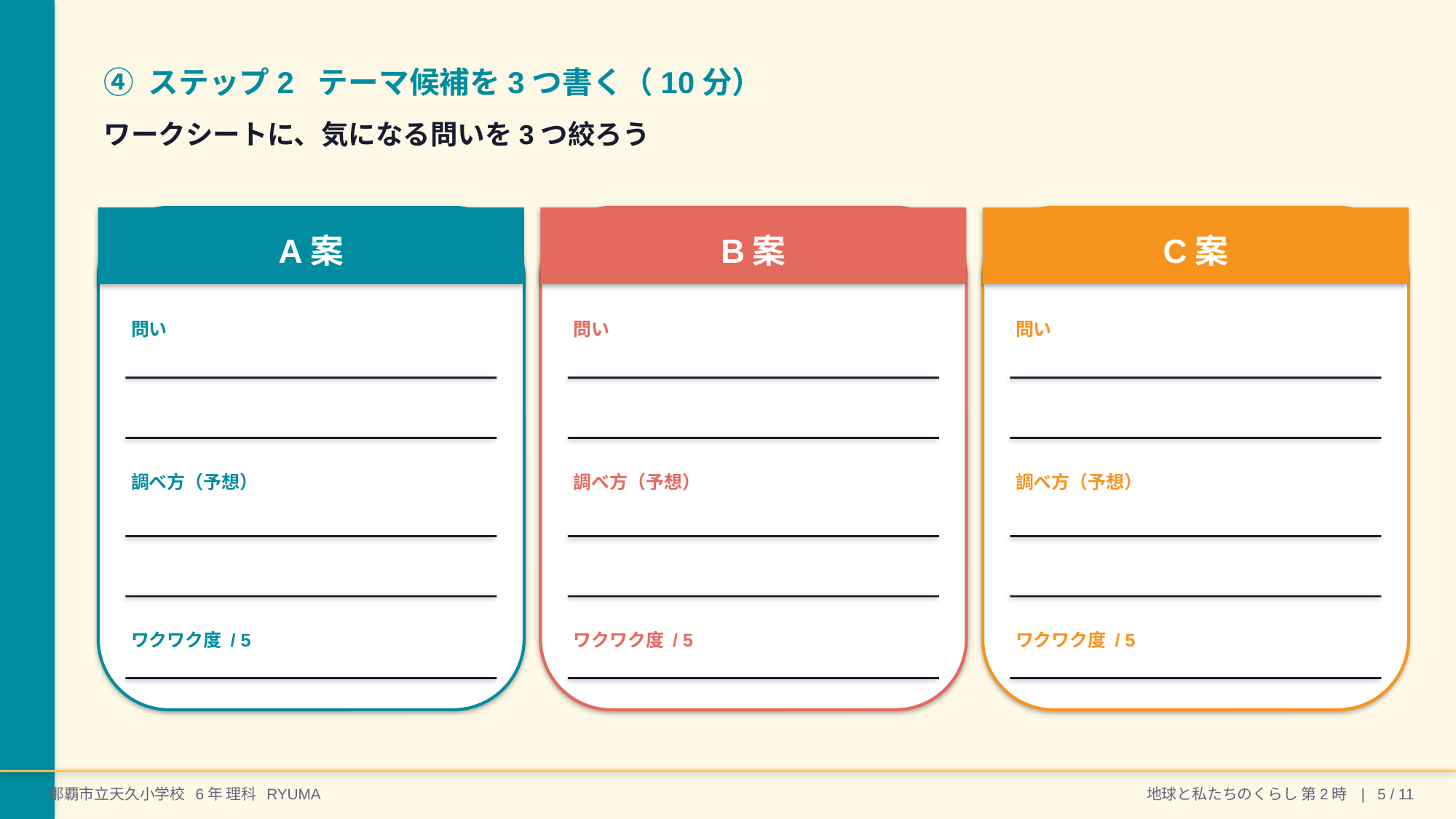

④ ステップ2  テーマ候補を3つ書く（10分）
ワークシートに、気になる問いを3つ絞ろう

A案
B案
C案
問い
問い
問い

調べ方（予想）
調べ方（予想）
調べ方（予想）

ワクワク度 / 5
ワクワク度 / 5
ワクワク度 / 5

那覇市立天久小学校  6年 理科  RYUMA
地球と私たちのくらし 第2時   |   5 / 11